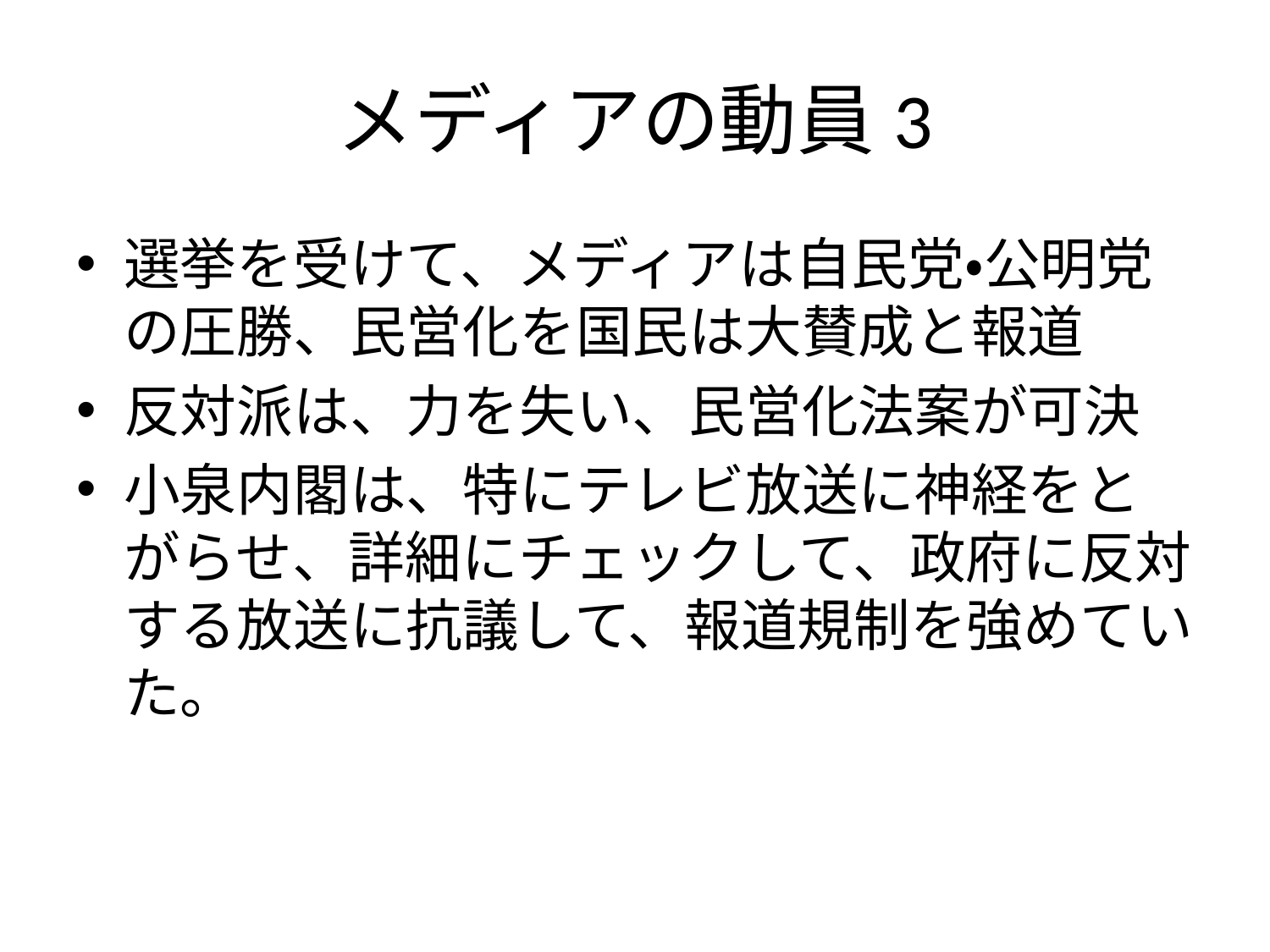

# メディアの動員3
選挙を受けて、メディアは自民党・公明党の圧勝、民営化を国民は大賛成と報道
反対派は、力を失い、民営化法案が可決
小泉内閣は、特にテレビ放送に神経をとがらせ、詳細にチェックして、政府に反対する放送に抗議して、報道規制を強めていた。